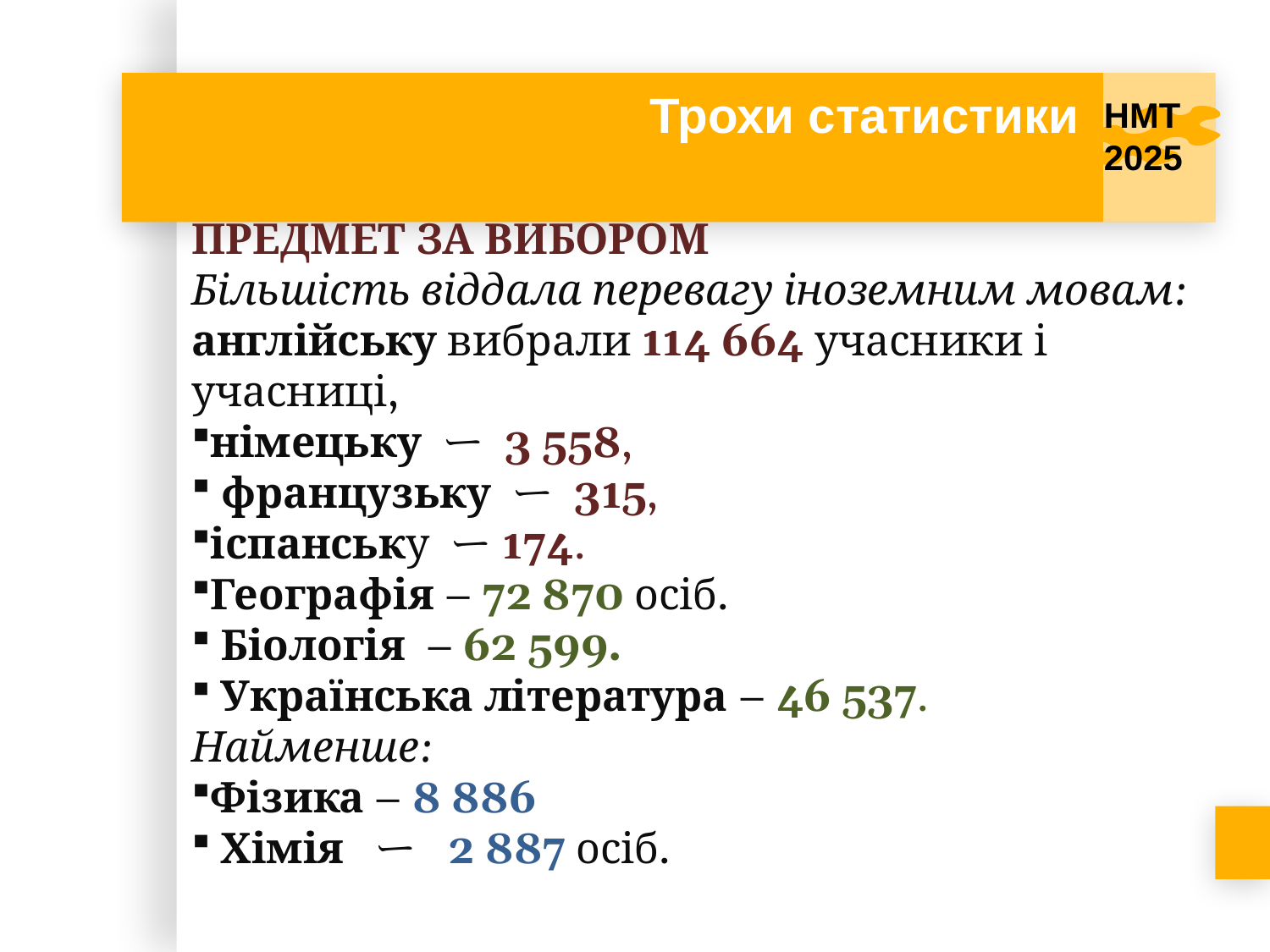

Трохи статистики
НМТ 2025
ПРЕДМЕТ ЗА ВИБОРОМ
Більшість віддала перевагу іноземним мовам: англійську вибрали 114 664 учасники і учасниці,
німецьку ー 3 558,
 французьку ー 315,
іспанську ー174.
Географія – 72 870 осіб.
 Біологія  – 62 599.
 Українська література – 46 537.
Найменше:
Фізика – 8 886
 Хімія  ー  2 887 осіб.